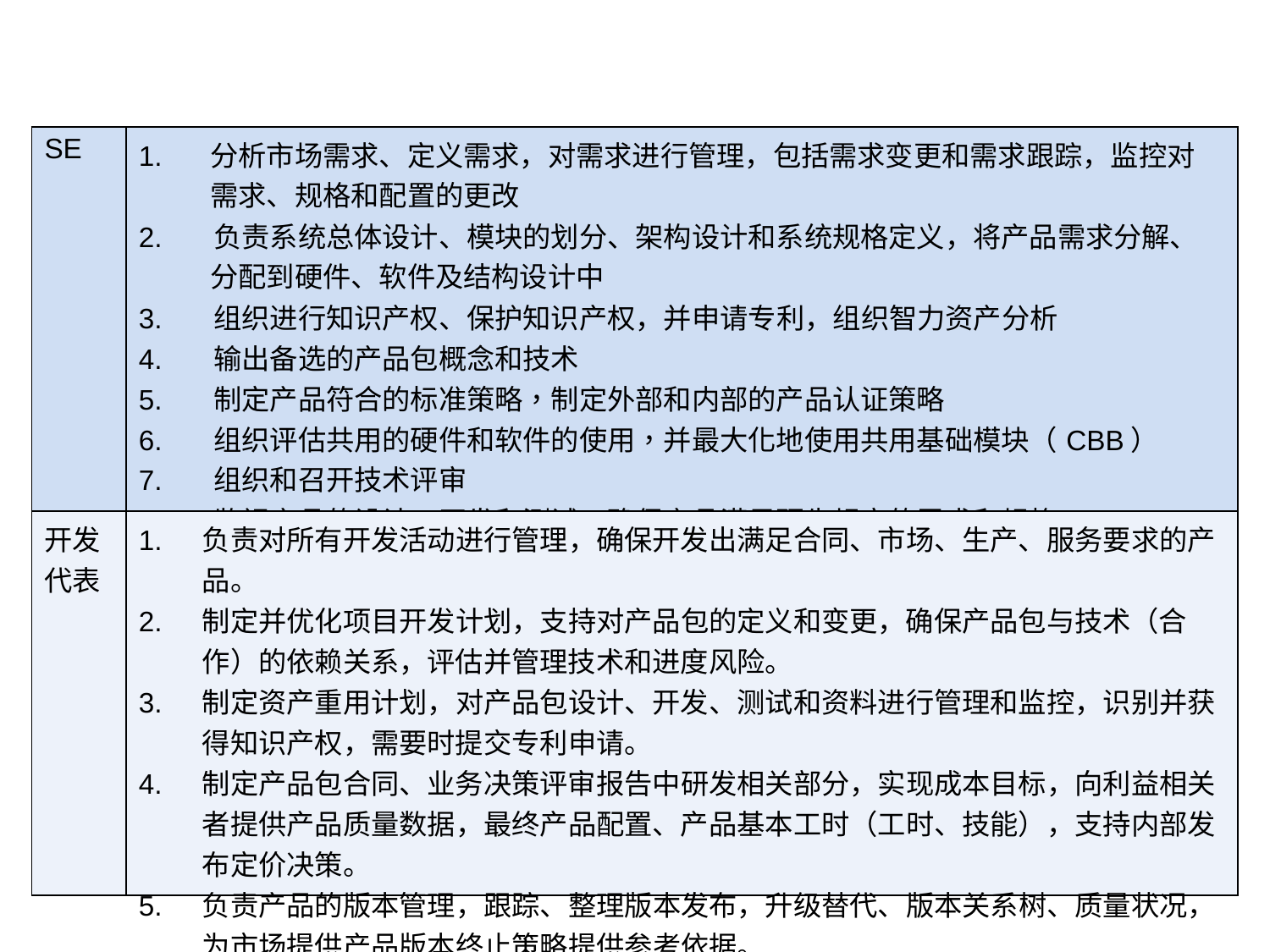

# PDT各代表职责
| SE | 分析市场需求、定义需求，对需求进行管理，包括需求变更和需求跟踪，监控对 需求、规格和配置的更改 负责系统总体设计、模块的划分、架构设计和系统规格定义，将产品需求分解、 分配到硬件、软件及结构设计中 组织进行知识产权、保护知识产权，并申请专利，组织智力资产分析 输出备选的产品包概念和技术 制定产品符合的标准策略，制定外部和内部的产品认证策略 组织评估共用的硬件和软件的使用，并最大化地使用共用基础模块（CBB） 组织和召开技术评审 监视产品的设计、开发和测试，确保产品满足预先规定的需求和规格 分析和组织解决产品开发中的重大技术问题 |
| --- | --- |
| 开发代表 | 负责对所有开发活动进行管理，确保开发出满足合同、市场、生产、服务要求的产品。 制定并优化项目开发计划，支持对产品包的定义和变更，确保产品包与技术（合作）的依赖关系，评估并管理技术和进度风险。 制定资产重用计划，对产品包设计、开发、测试和资料进行管理和监控，识别并获得知识产权，需要时提交专利申请。 制定产品包合同、业务决策评审报告中研发相关部分，实现成本目标，向利益相关者提供产品质量数据，最终产品配置、产品基本工时（工时、技能），支持内部发布定价决策。 负责产品的版本管理，跟踪、整理版本发布，升级替代、版本关系树、质量状况，为市场提供产品版本终止策略提供参考依据。 |